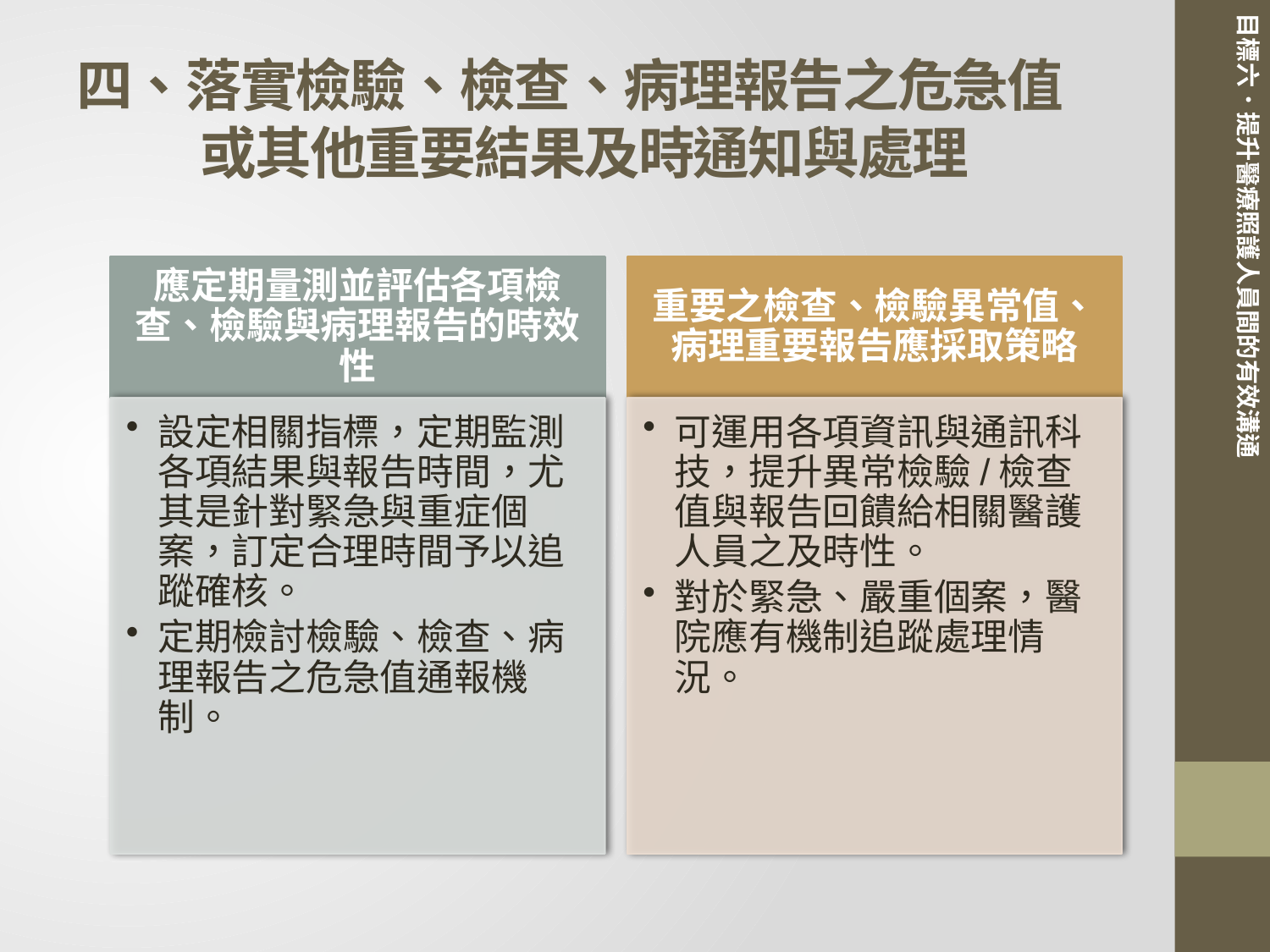

# 四、落實檢驗、檢查、病理報告之危急值或其他重要結果及時通知與處理
應定期量測並評估各項檢查、檢驗與病理報告的時效性
設定相關指標，定期監測各項結果與報告時間，尤其是針對緊急與重症個案，訂定合理時間予以追蹤確核。
定期檢討檢驗、檢查、病理報告之危急值通報機制。
重要之檢查、檢驗異常值、病理重要報告應採取策略
可運用各項資訊與通訊科技，提升異常檢驗/檢查值與報告回饋給相關醫護人員之及時性。
對於緊急、嚴重個案，醫院應有機制追蹤處理情況。